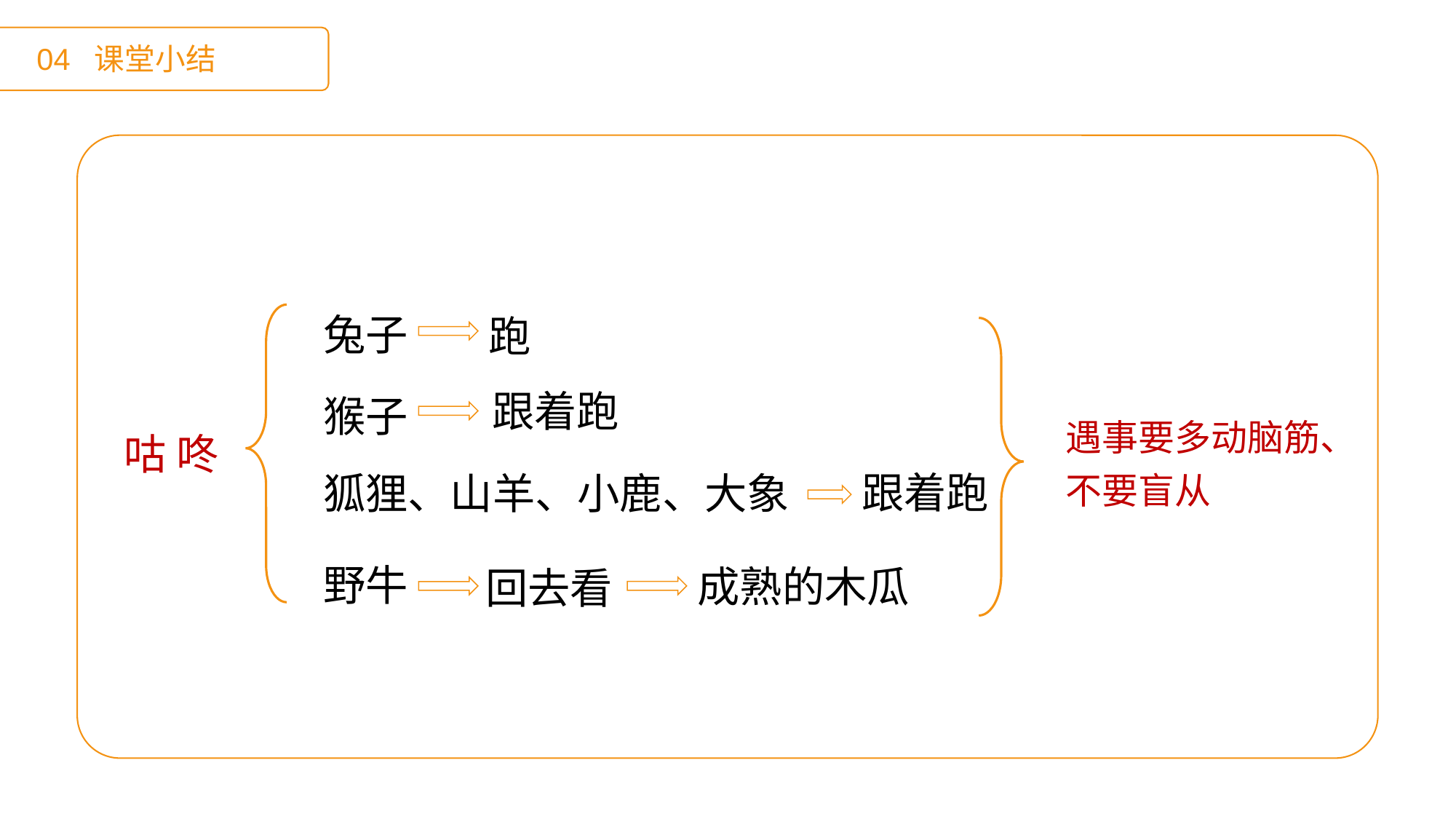

04  课堂小结
兔子
跑

跟着跑
猴子
遇事要多动脑筋、
不要盲从

咕 咚
跟着跑
狐狸、山羊、小鹿、大象

野牛
成熟的木瓜
回去看